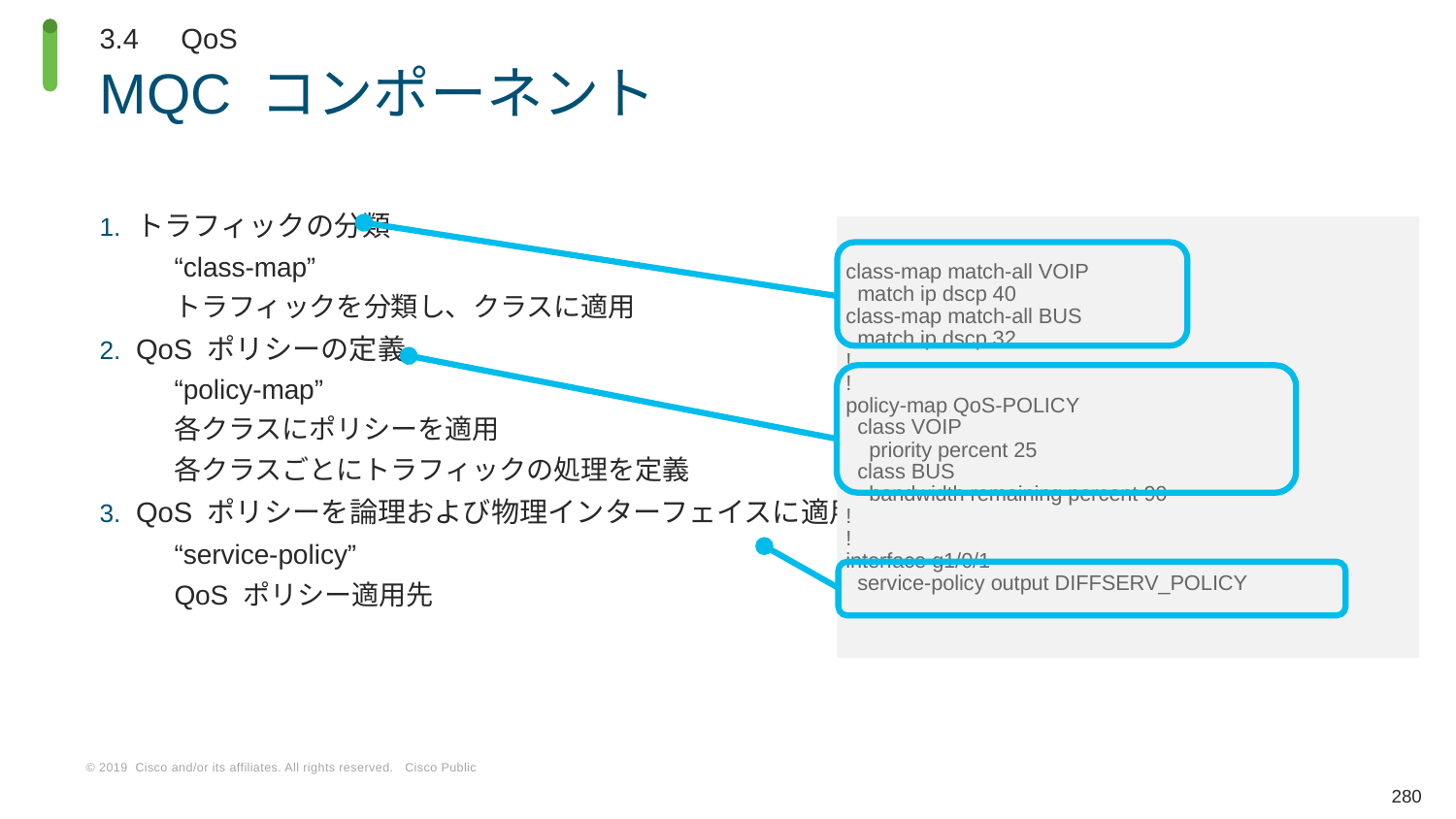

3.4　QoS
# MQC コンポーネント
トラフィックの分類
“class-map”
トラフィックを分類し、クラスに適用
QoS ポリシーの定義
“policy-map”
各クラスにポリシーを適用
各クラスごとにトラフィックの処理を定義
QoS ポリシーを論理および物理インターフェイスに適用
“service-policy”
QoS ポリシー適用先

class-map match-all VOIP
  match ip dscp 40
class-map match-all BUS
  match ip dscp 32
!
!
policy-map QoS-POLICY
  class VOIP
    priority percent 25
  class BUS
    bandwidth remaining percent 90
!
!
interface g1/0/1
  service-policy output DIFFSERV_POLICY

280